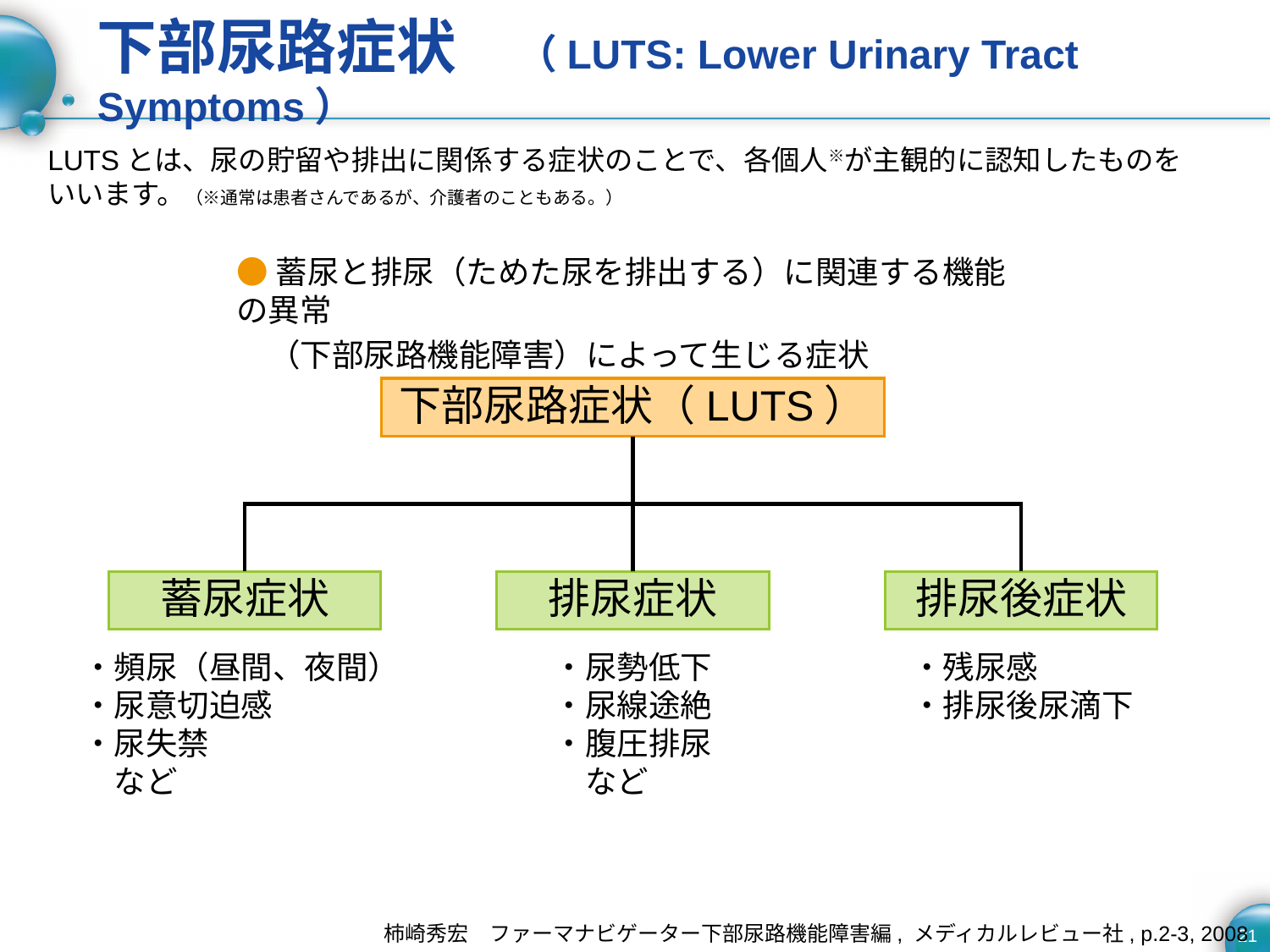

# 下部尿路症状　（LUTS: Lower Urinary Tract Symptoms）
LUTSとは、尿の貯留や排出に関係する症状のことで、各個人※が主観的に認知したものを
いいます。（※通常は患者さんであるが、介護者のこともある。）
●蓄尿と排尿（ためた尿を排出する）に関連する機能の異常
	（下部尿路機能障害）によって生じる症状
下部尿路症状（LUTS）
蓄尿症状
排尿症状
排尿後症状
・頻尿（昼間、夜間）
・尿意切迫感
・尿失禁
　など
・尿勢低下
・尿線途絶
・腹圧排尿
　など
・残尿感
・排尿後尿滴下
柿崎秀宏　ファーマナビゲーター下部尿路機能障害編, メディカルレビュー社, p.2-3, 2008
21